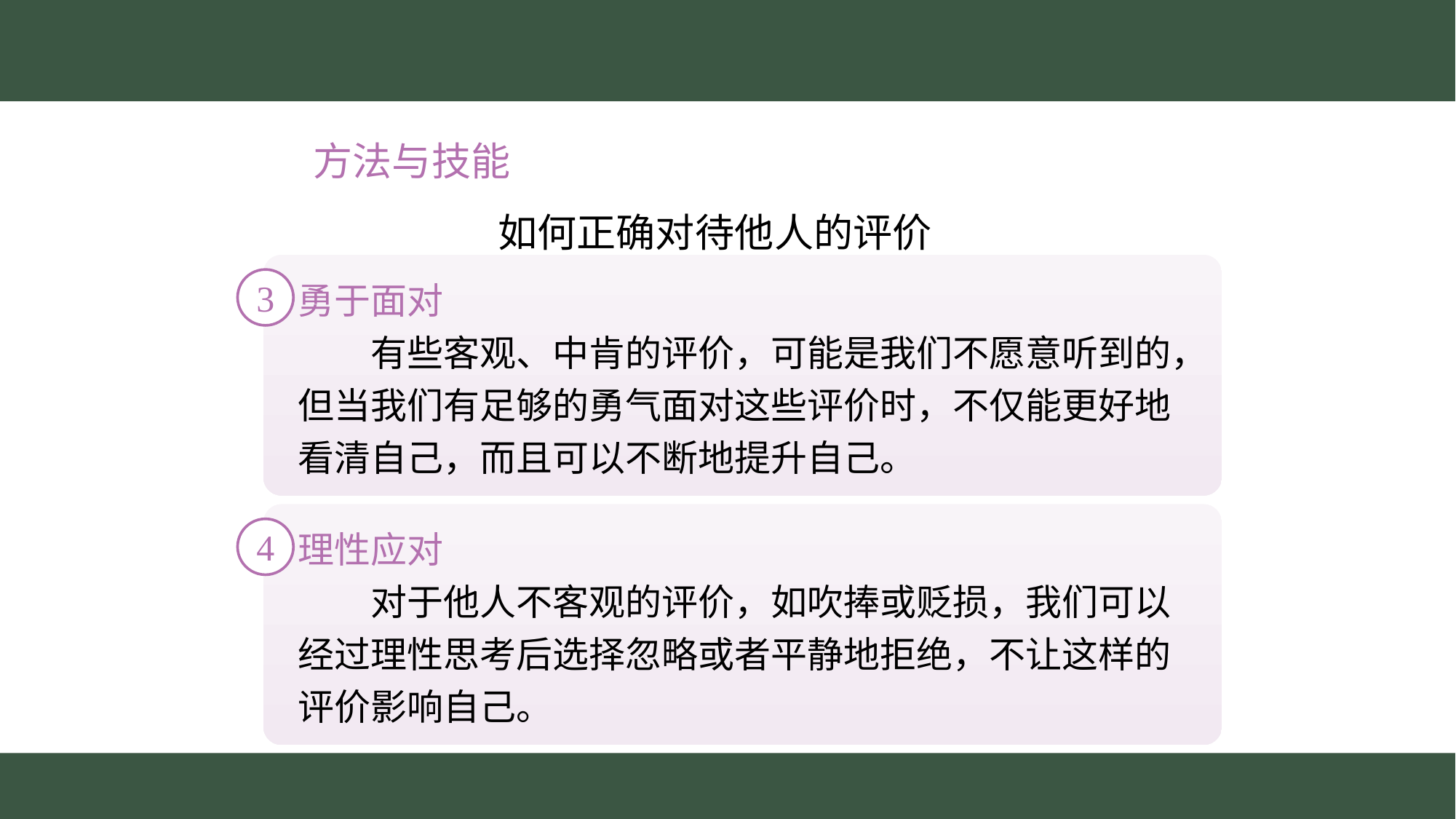

方法与技能
　　　　　　   如何正确对待他人的评价

勇于面对
　　有些客观、中肯的评价，可能是我们不愿意听到的，但当我们有足够的勇气面对这些评价时，不仅能更好地
看清自己，而且可以不断地提升自己。

3

理性应对
　　对于他人不客观的评价，如吹捧或贬损，我们可以经过理性思考后选择忽略或者平静地拒绝，不让这样的评价影响自己。

4